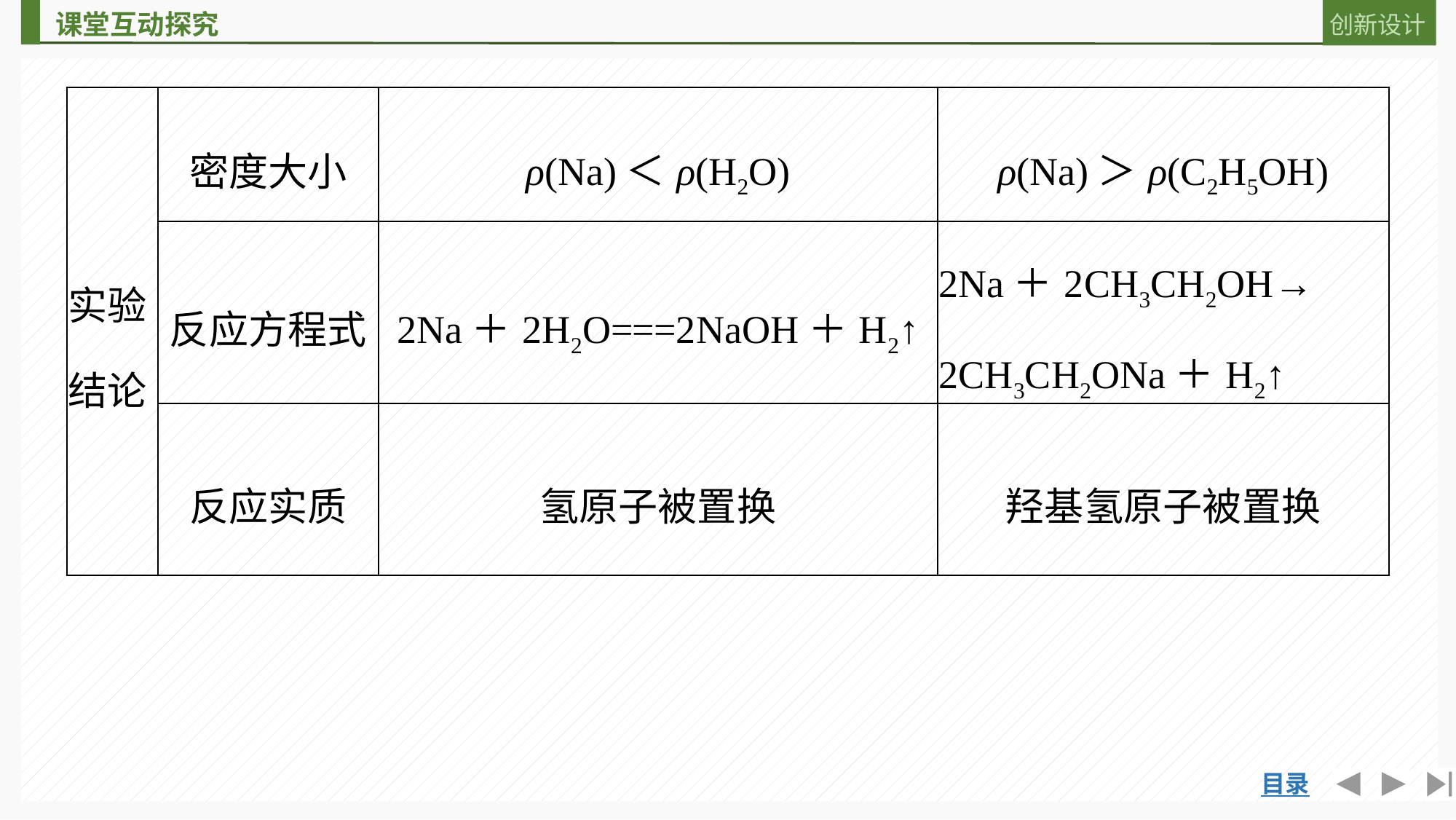

| 实验 结论 | 密度大小 | ρ(Na)＜ρ(H2O) | ρ(Na)＞ρ(C2H5OH) |
| --- | --- | --- | --- |
|  | 反应方程式 | 2Na＋2H2O===2NaOH＋H2↑ | 2Na＋2CH3CH2OH→ 2CH3CH2ONa＋H2↑ |
|  | 反应实质 | 氢原子被置换 | 羟基氢原子被置换 |